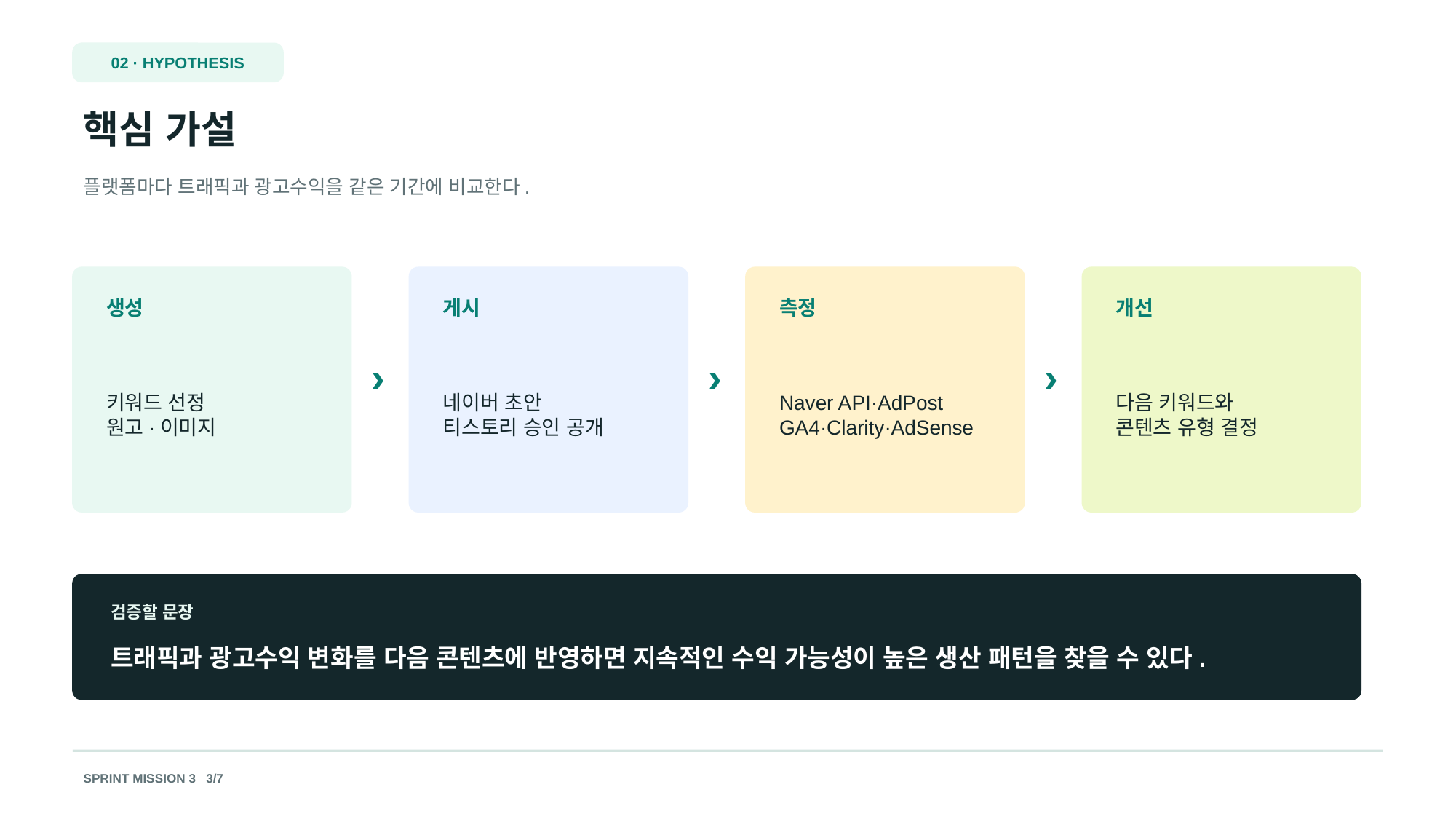

02 · HYPOTHESIS
핵심 가설
플랫폼마다 트래픽과 광고수익을 같은 기간에 비교한다.

생성
게시
측정
개선
키워드 선정
원고·이미지
네이버 초안
티스토리 승인 공개
Naver API·AdPost
GA4·Clarity·AdSense
다음 키워드와
콘텐츠 유형 결정
›
›
›

검증할 문장
트래픽과 광고수익 변화를 다음 콘텐츠에 반영하면 지속적인 수익 가능성이 높은 생산 패턴을 찾을 수 있다.

SPRINT MISSION 3   3/7